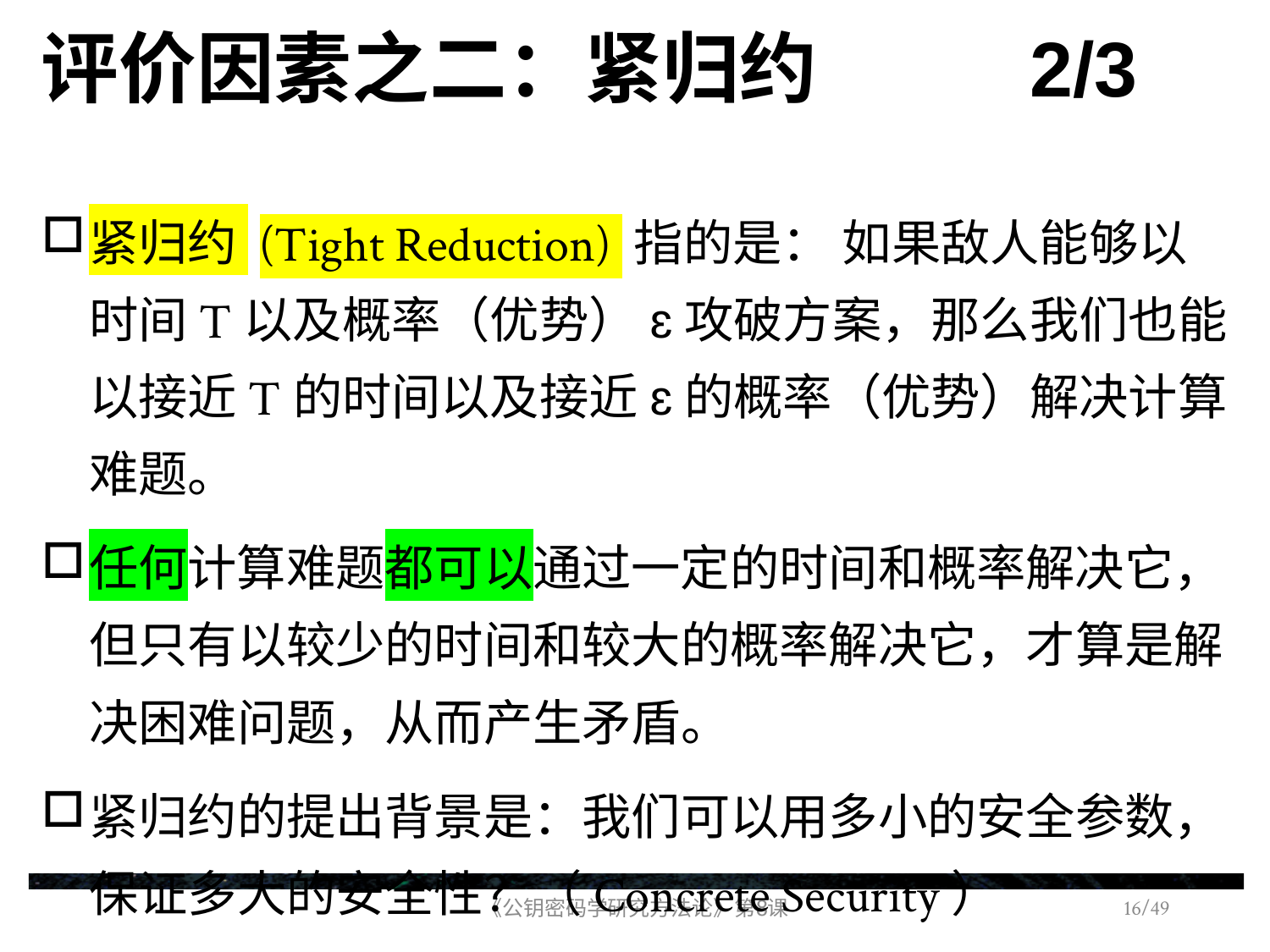

# 评价因素之二：紧归约           2/3
紧归约 (Tight Reduction) 指的是： 如果敌人能够以时间T以及概率（优势）ɛ攻破方案，那么我们也能以接近T的时间以及接近ɛ的概率（优势）解决计算难题。
任何计算难题都可以通过一定的时间和概率解决它，但只有以较少的时间和较大的概率解决它，才算是解决困难问题，从而产生矛盾。
紧归约的提出背景是：我们可以用多小的安全参数，保证多大的安全性？（Concrete Security）
《公钥密码学研究方法论》第8课
16/49